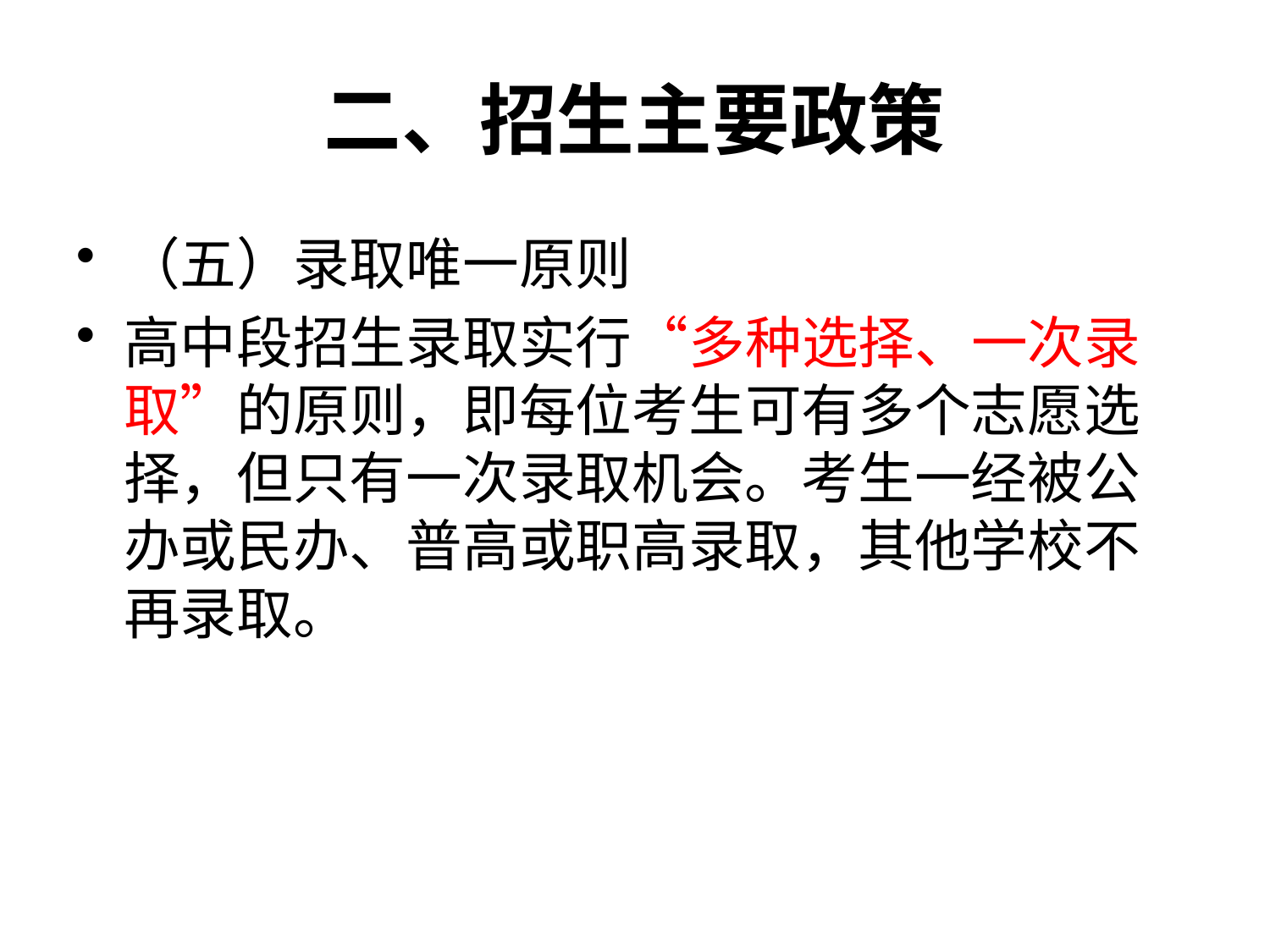

# 二、招生主要政策
（五）录取唯一原则
高中段招生录取实行“多种选择、一次录取”的原则，即每位考生可有多个志愿选择，但只有一次录取机会。考生一经被公办或民办、普高或职高录取，其他学校不再录取。